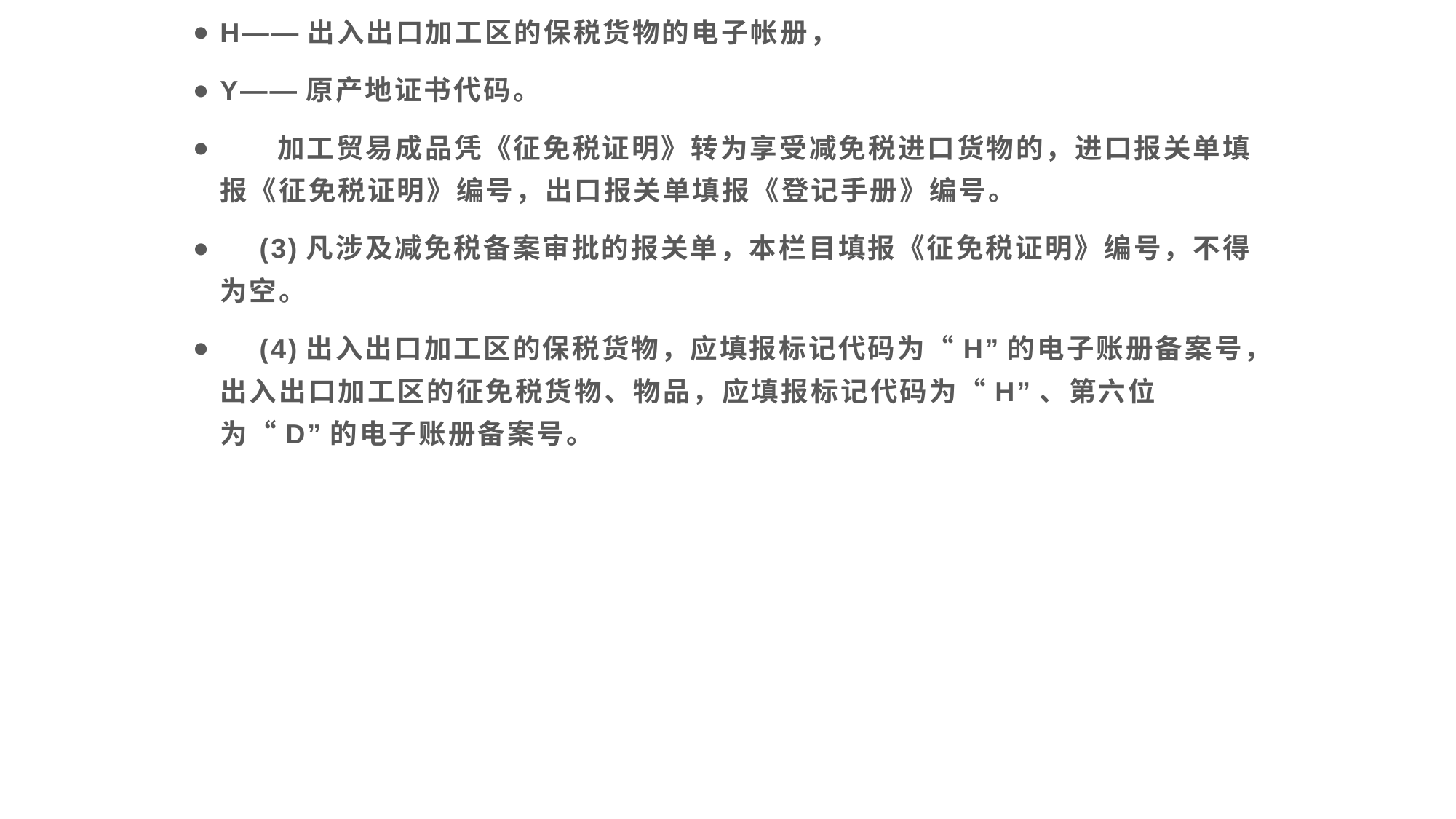

H——出入出口加工区的保税货物的电子帐册，
Y——原产地证书代码。
      加工贸易成品凭《征免税证明》转为享受减免税进口货物的，进口报关单填报《征免税证明》编号，出口报关单填报《登记手册》编号。
    (3)凡涉及减免税备案审批的报关单，本栏目填报《征免税证明》编号，不得为空。
    (4)出入出口加工区的保税货物，应填报标记代码为“H”的电子账册备案号，出入出口加工区的征免税货物、物品，应填报标记代码为“H”、第六位为“D”的电子账册备案号。